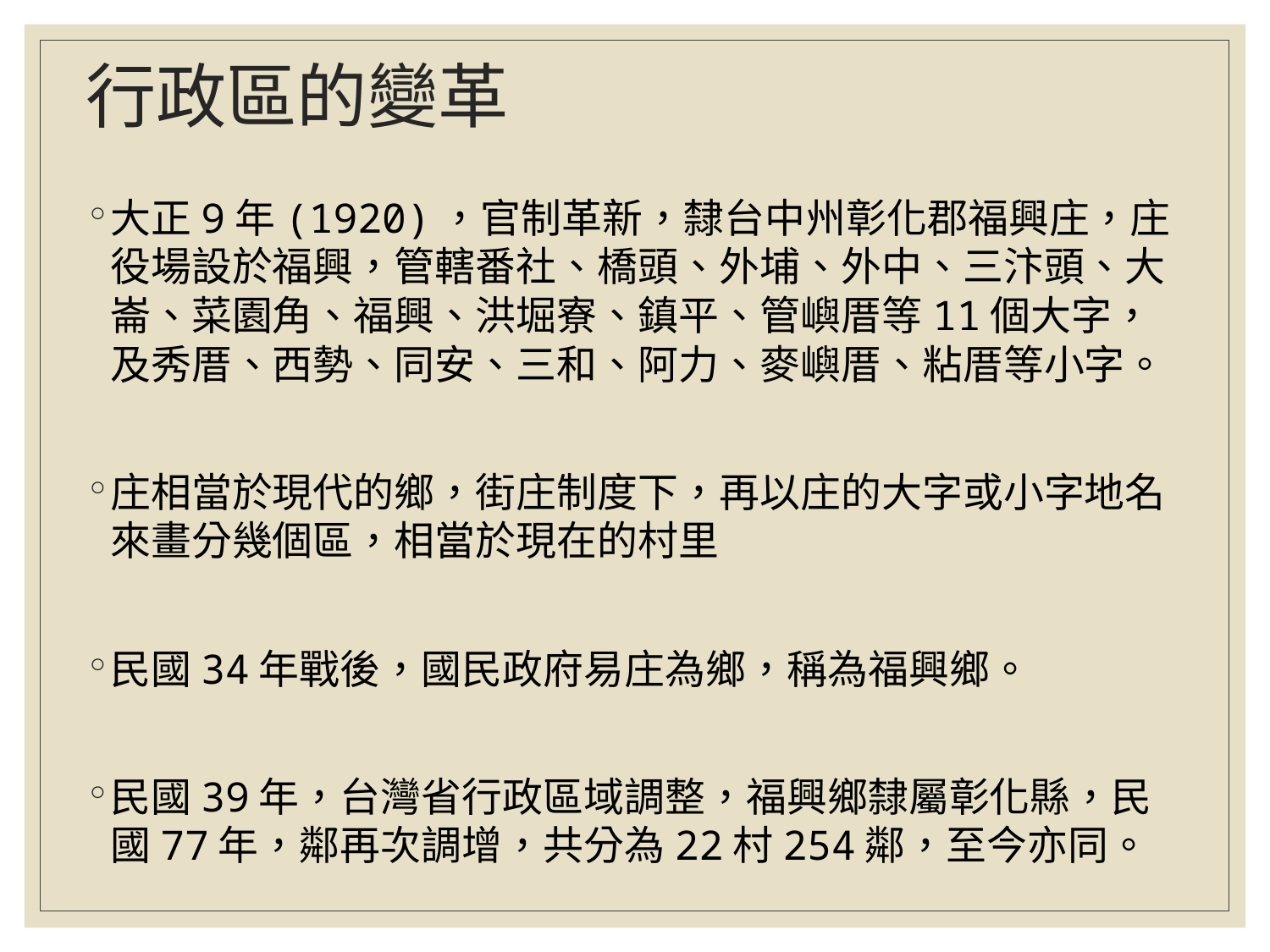

# 行政區的變革
大正9年(1920)，官制革新，隸台中州彰化郡福興庄，庄役場設於福興，管轄番社、橋頭、外埔、外中、三汴頭、大崙、菜園角、福興、洪堀寮、鎮平、管嶼厝等11個大字，及秀厝、西勢、同安、三和、阿力、麥嶼厝、粘厝等小字。

庄相當於現代的鄉，街庄制度下，再以庄的大字或小字地名來畫分幾個區，相當於現在的村里

民國34年戰後，國民政府易庄為鄉，稱為福興鄉。

民國39年，台灣省行政區域調整，福興鄉隸屬彰化縣，民國77年，鄰再次調增，共分為22村254鄰，至今亦同。